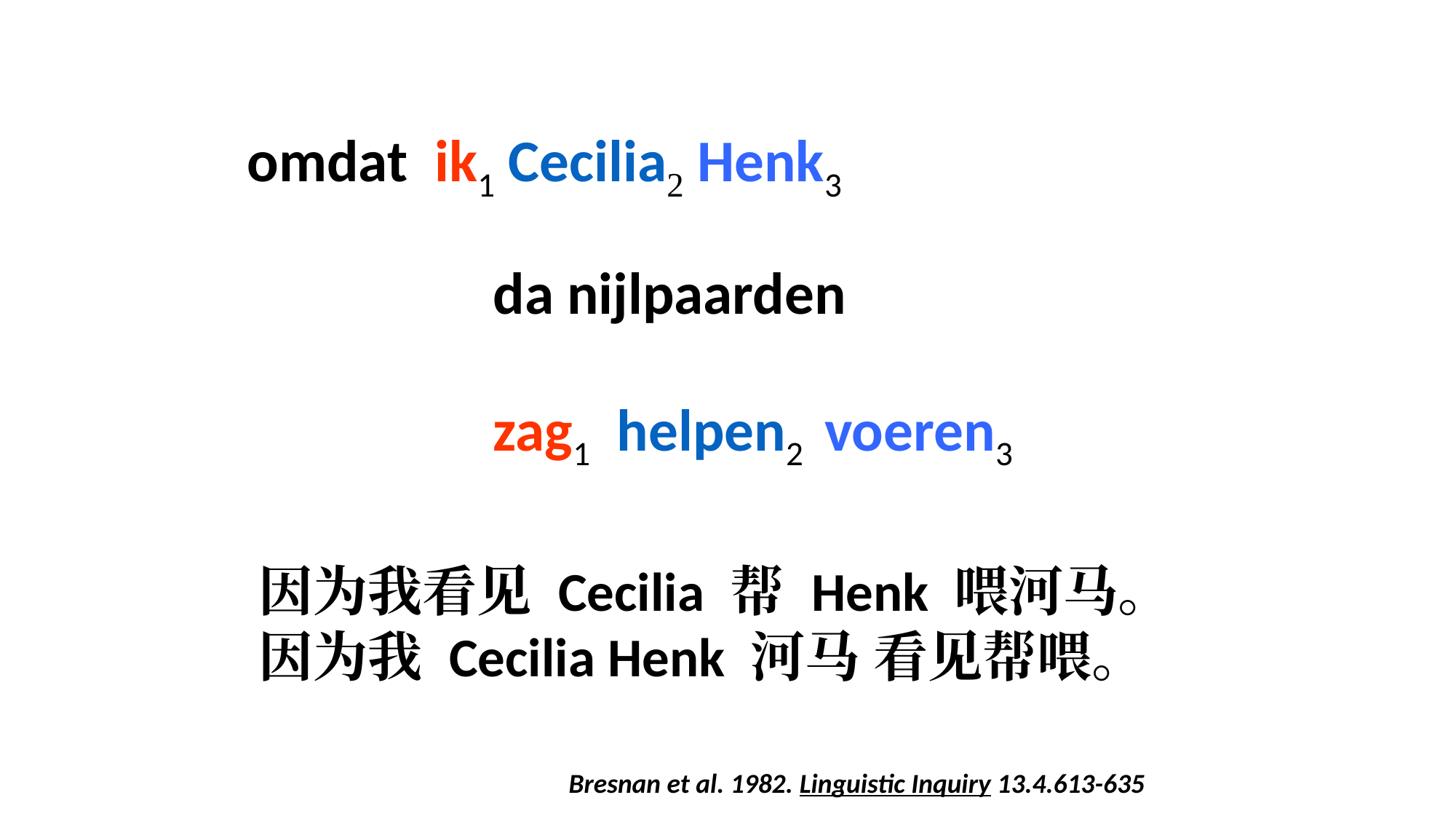

omdat  ik1 Cecilia2 Henk3

			da nijlpaarden

			zag1  helpen2  voeren3
因为我看见 Cecilia 帮 Henk 喂河马。
因为我 Cecilia Henk 河马 看见帮喂。
Bresnan et al. 1982. Linguistic Inquiry 13.4.613-635